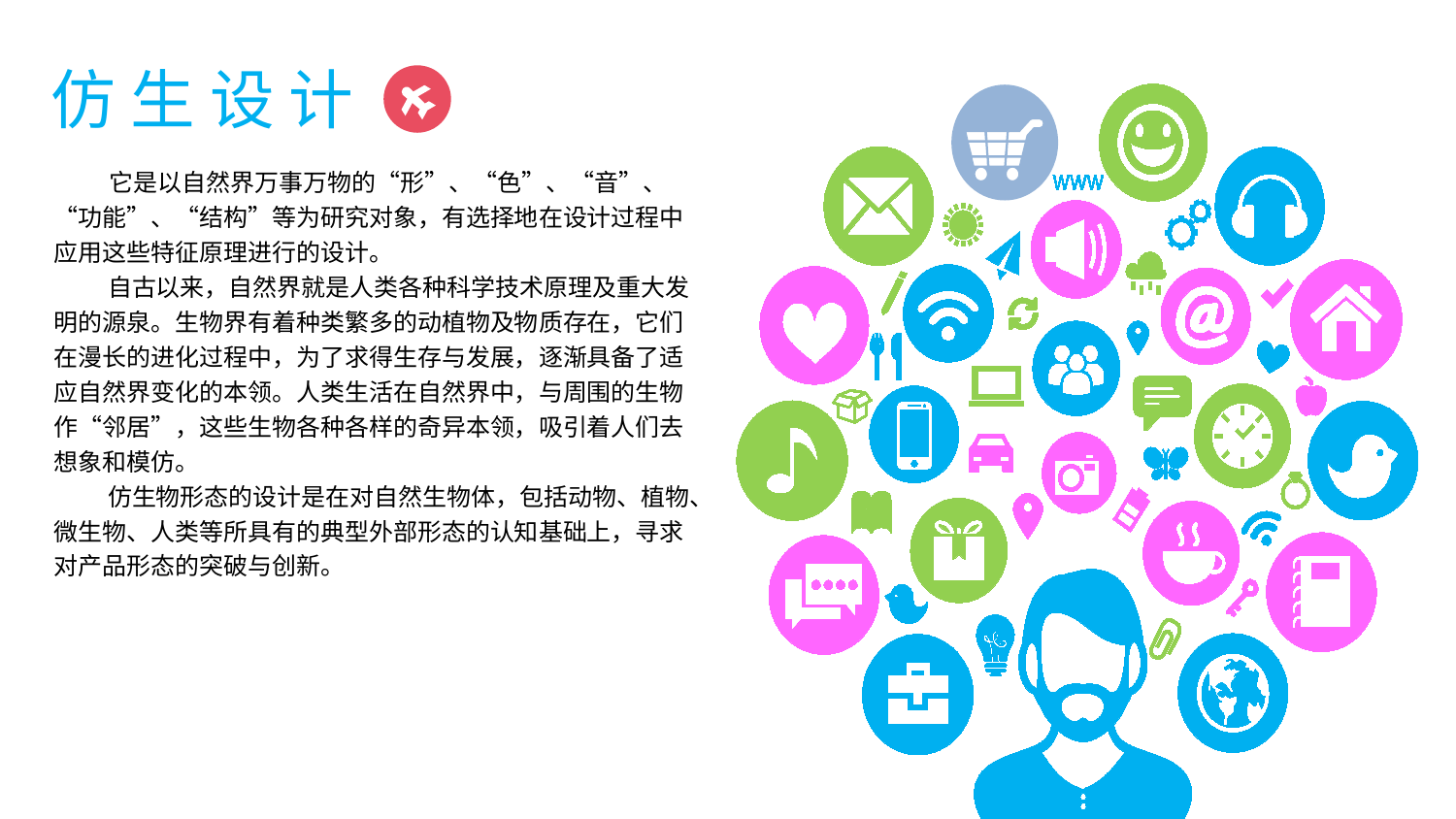

仿 生 设 计

           它是以自然界万事万物的“形”、“色”、“音”、“功能”、“结构”等为研究对象，有选择地在设计过程中应用这些特征原理进行的设计。
         自古以来，自然界就是人类各种科学技术原理及重大发明的源泉。生物界有着种类繁多的动植物及物质存在，它们在漫长的进化过程中，为了求得生存与发展，逐渐具备了适应自然界变化的本领。人类生活在自然界中，与周围的生物作“邻居”，这些生物各种各样的奇异本领，吸引着人们去想象和模仿。
         仿生物形态的设计是在对自然生物体，包括动物、植物、微生物、人类等所具有的典型外部形态的认知基础上，寻求对产品形态的突破与创新。